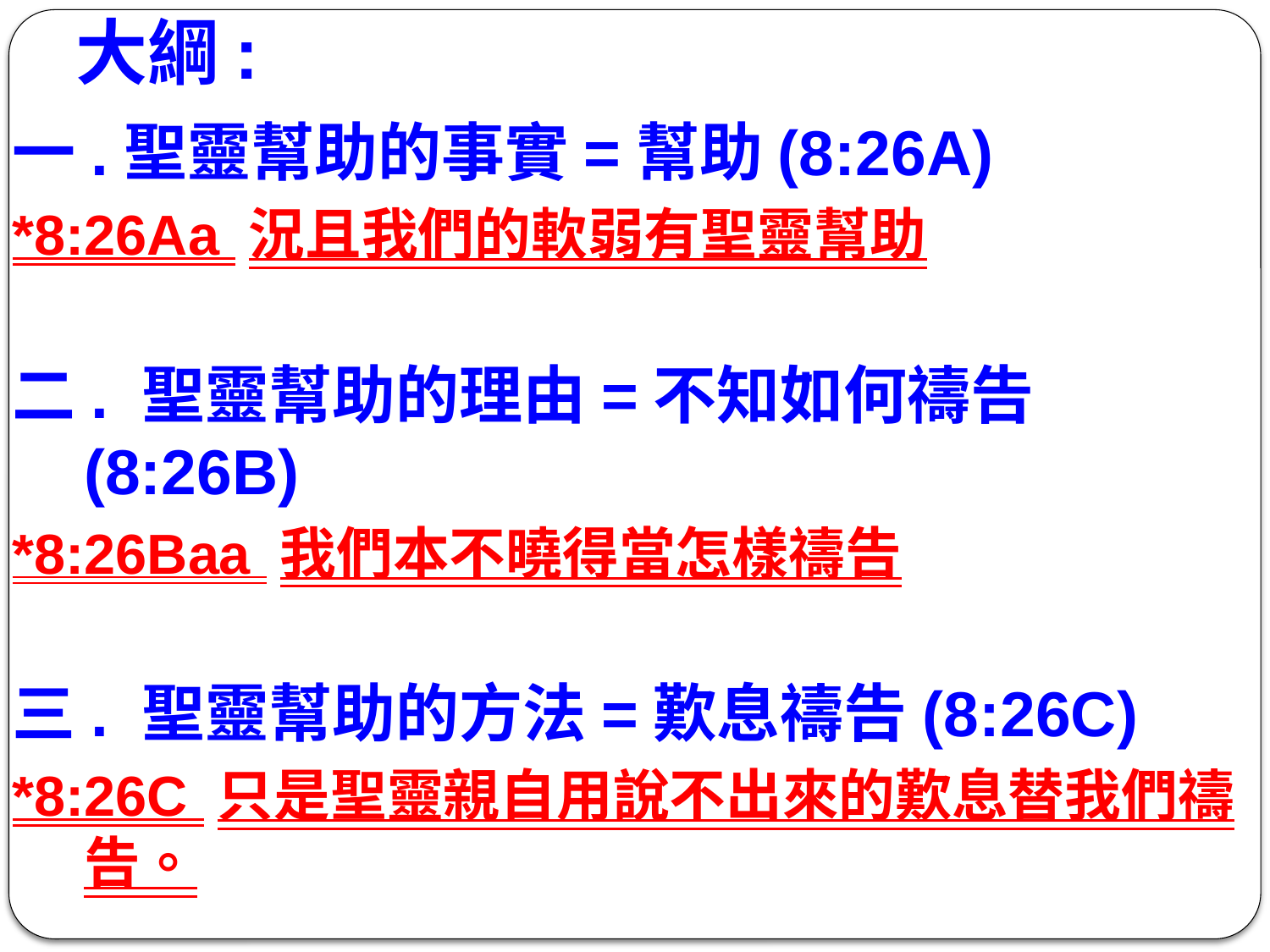

# 大綱:
一.聖靈幫助的事實=幫助(8:26A)
*8:26Aa 況且我們的軟弱有聖靈幫助

二. 聖靈幫助的理由=不知如何禱告(8:26B)
*8:26Baa 我們本不曉得當怎樣禱告

三. 聖靈幫助的方法=歎息禱告(8:26C)
*8:26C 只是聖靈親自用說不出來的歎息替我們禱告。